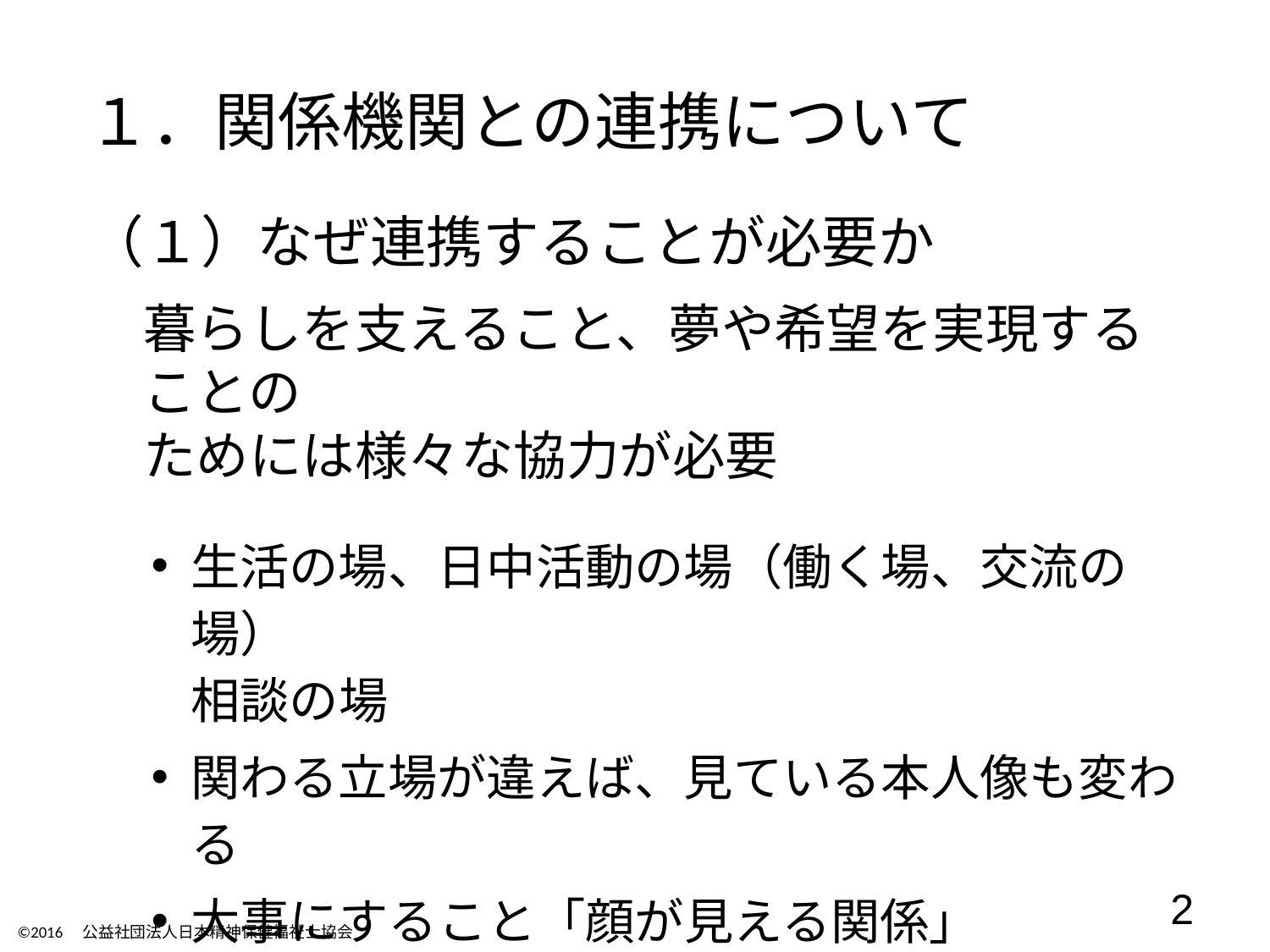

# １．関係機関との連携について
（１）なぜ連携することが必要か
暮らしを支えること、夢や希望を実現することの
ためには様々な協力が必要
生活の場、日中活動の場（働く場、交流の場）
相談の場
関わる立場が違えば、見ている本人像も変わる
大事にすること「顔が見える関係」
2
©2016　公益社団法人日本精神保健福祉士協会